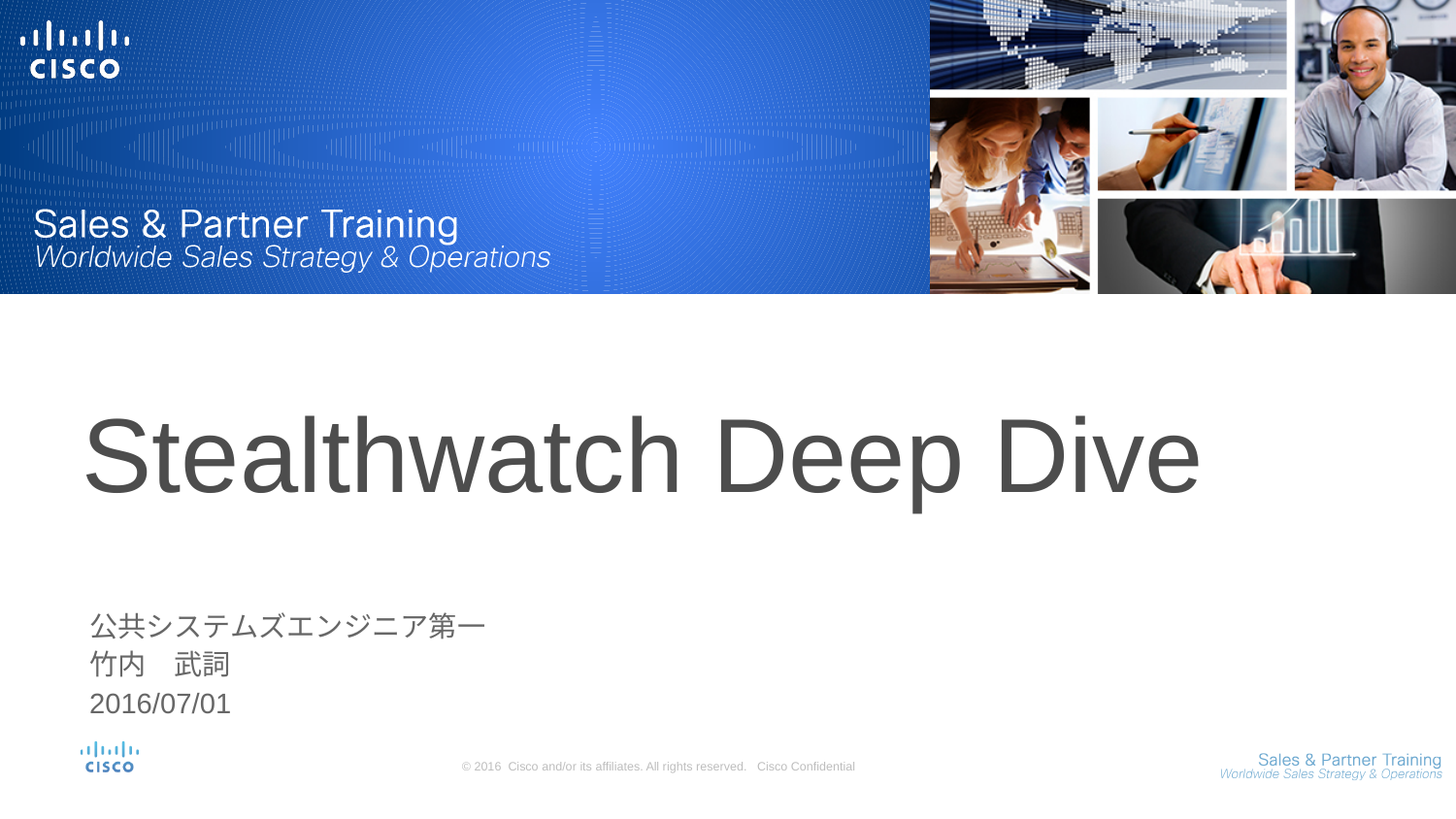

# Stealthwatch Deep Dive

公共システムズエンジニア第一
竹内　武詞
2016/07/01